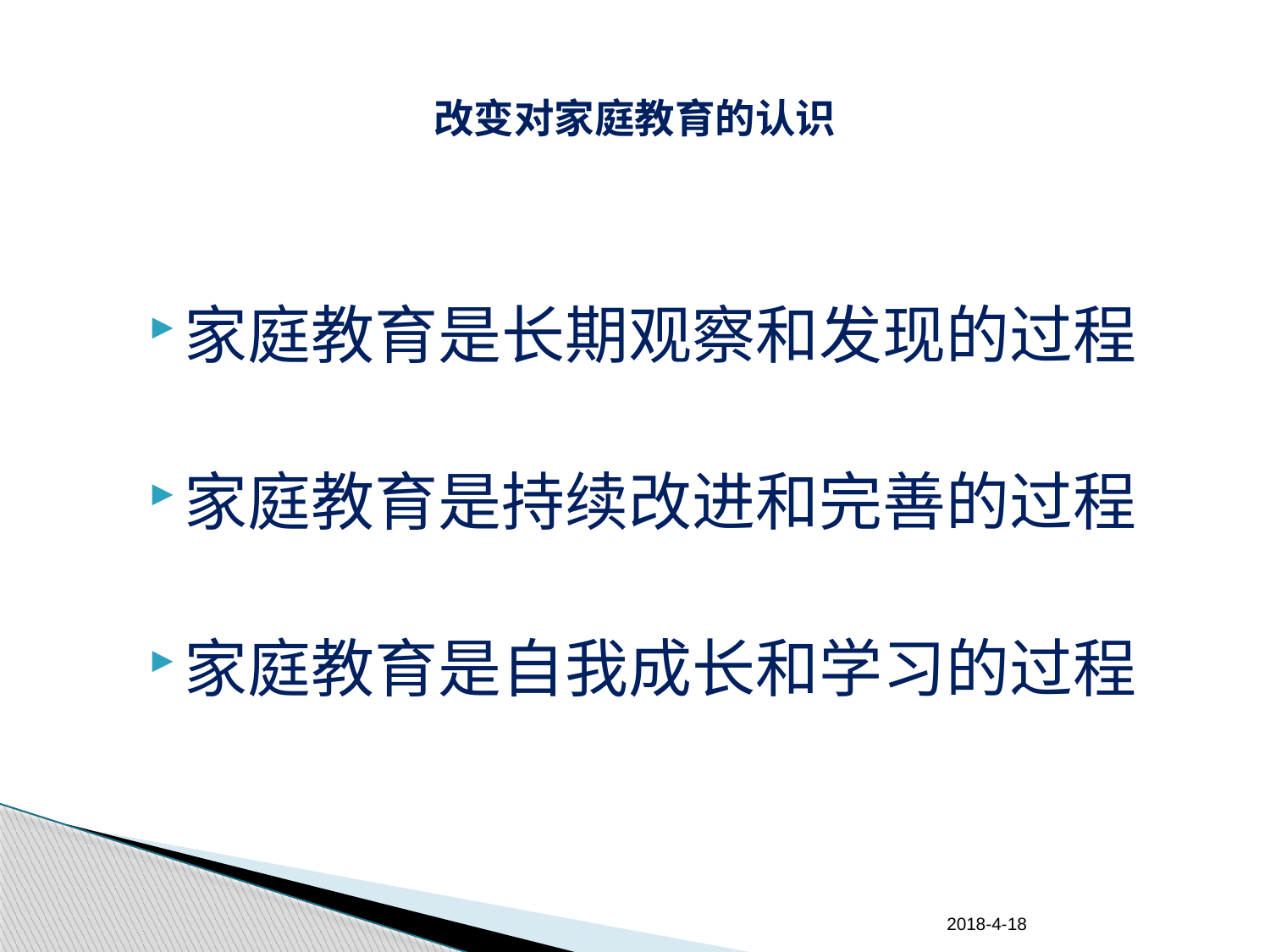

# 改变对家庭教育的认识

家庭教育是长期观察和发现的过程

家庭教育是持续改进和完善的过程

家庭教育是自我成长和学习的过程
2018-4-18